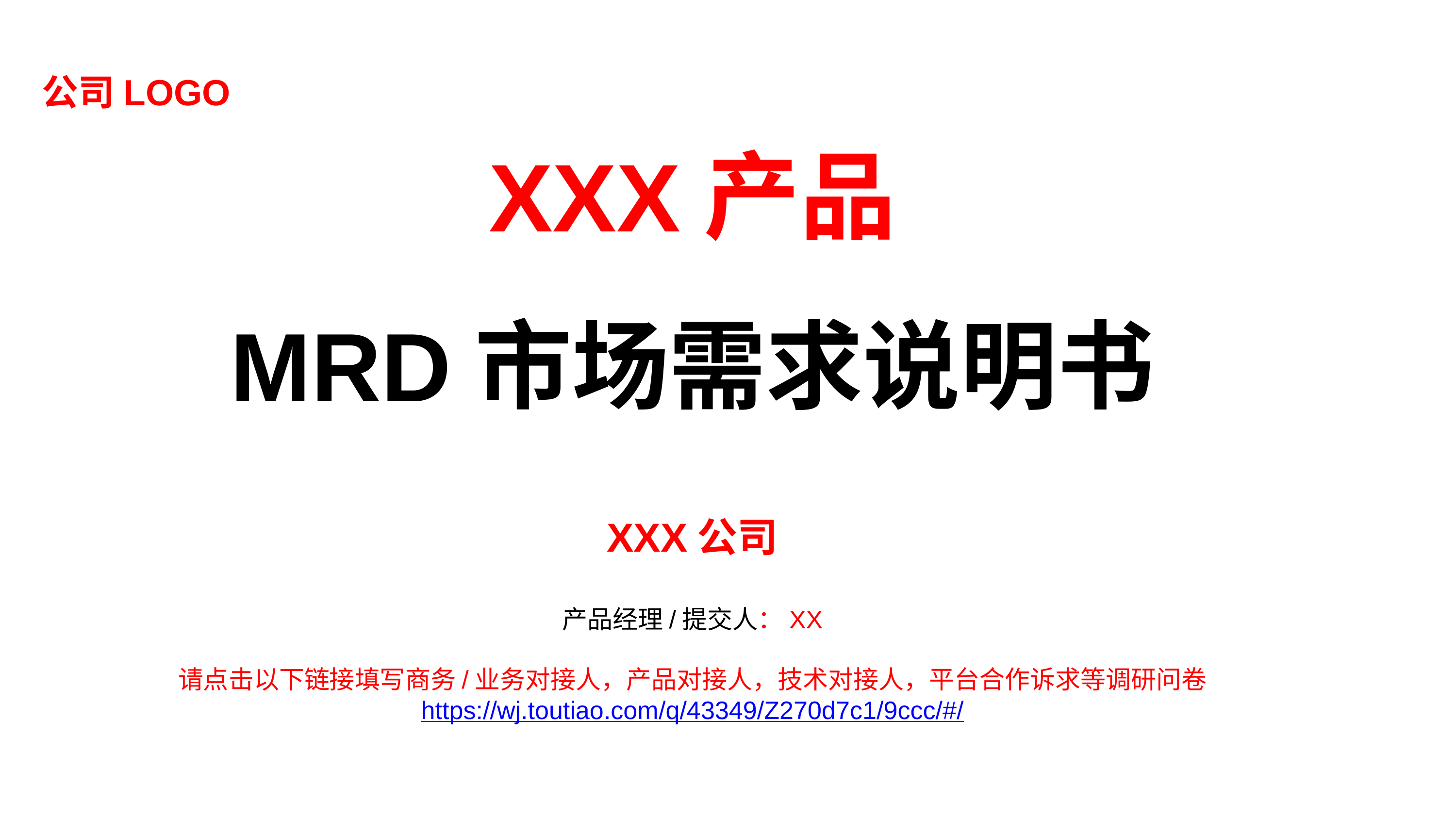

公司LOGO
XXX产品
MRD市场需求说明书
XXX公司
产品经理/提交人：XX

请点击以下链接填写商务/业务对接人，产品对接人，技术对接人，平台合作诉求等调研问卷
https://wj.toutiao.com/q/43349/Z270d7c1/9ccc/#/